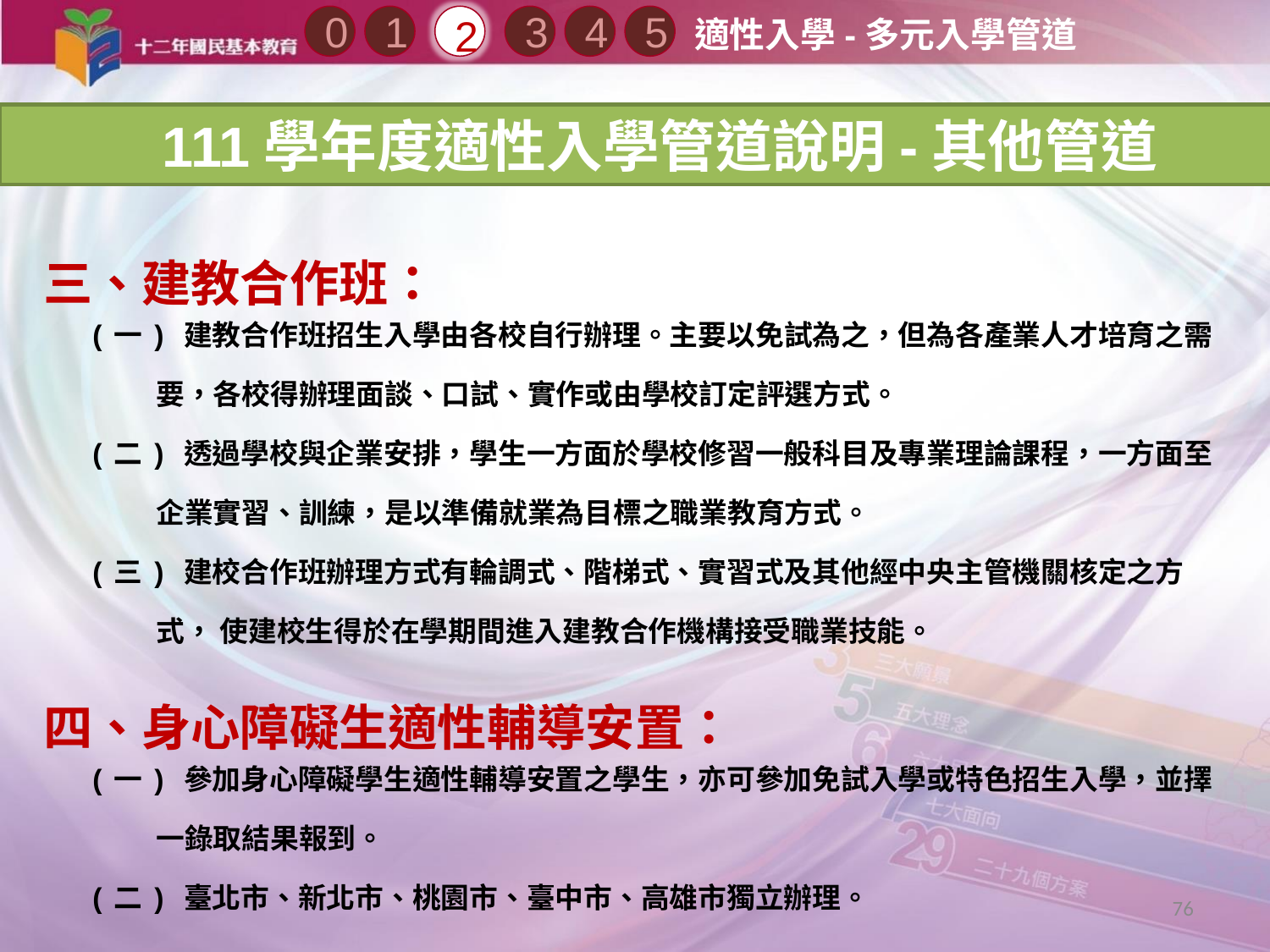

0
2
3
1
4
5
適性入學-多元入學管道
   111學年度適性入學管道說明-其他管道
三、建教合作班：
(一) 建教合作班招生入學由各校自行辦理。主要以免試為之，但為各產業人才培育之需要，各校得辦理面談、口試、實作或由學校訂定評選方式。
(二) 透過學校與企業安排，學生一方面於學校修習一般科目及專業理論課程，一方面至企業實習、訓練，是以準備就業為目標之職業教育方式。
(三) 建校合作班辦理方式有輪調式、階梯式、實習式及其他經中央主管機關核定之方式， 使建校生得於在學期間進入建教合作機構接受職業技能。
四、身心障礙生適性輔導安置：
(一) 參加身心障礙學生適性輔導安置之學生，亦可參加免試入學或特色招生入學，並擇一錄取結果報到。
(二) 臺北市、新北市、桃園市、臺中市、高雄市獨立辦理。
76